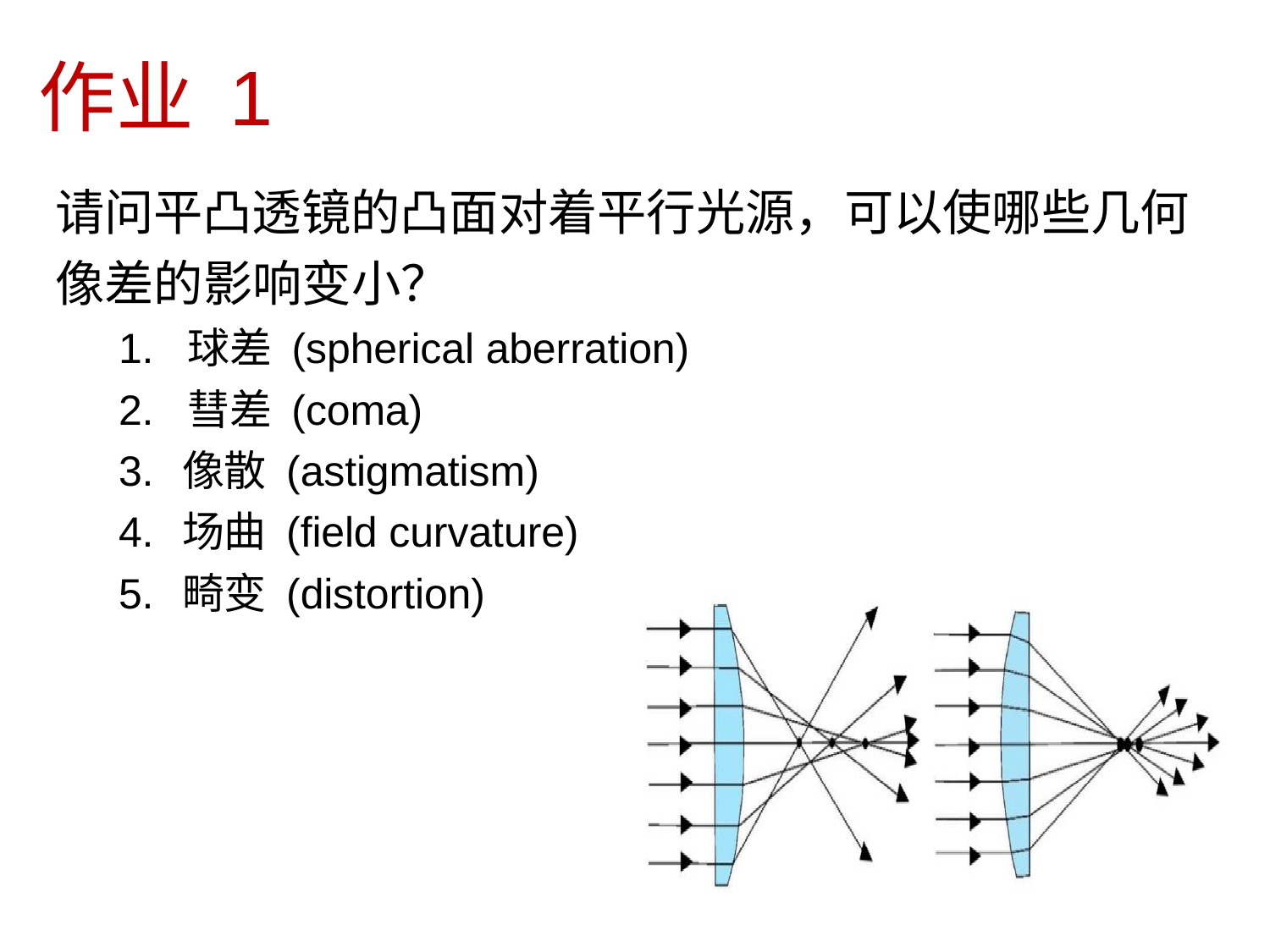

作业 1
请问平凸透镜的凸面对着平行光源，可以使哪些几何像差的影响变小？
1.  球差 (spherical aberration)
2.  彗差 (coma)
像散 (astigmatism)
场曲 (field curvature)
畸变 (distortion)